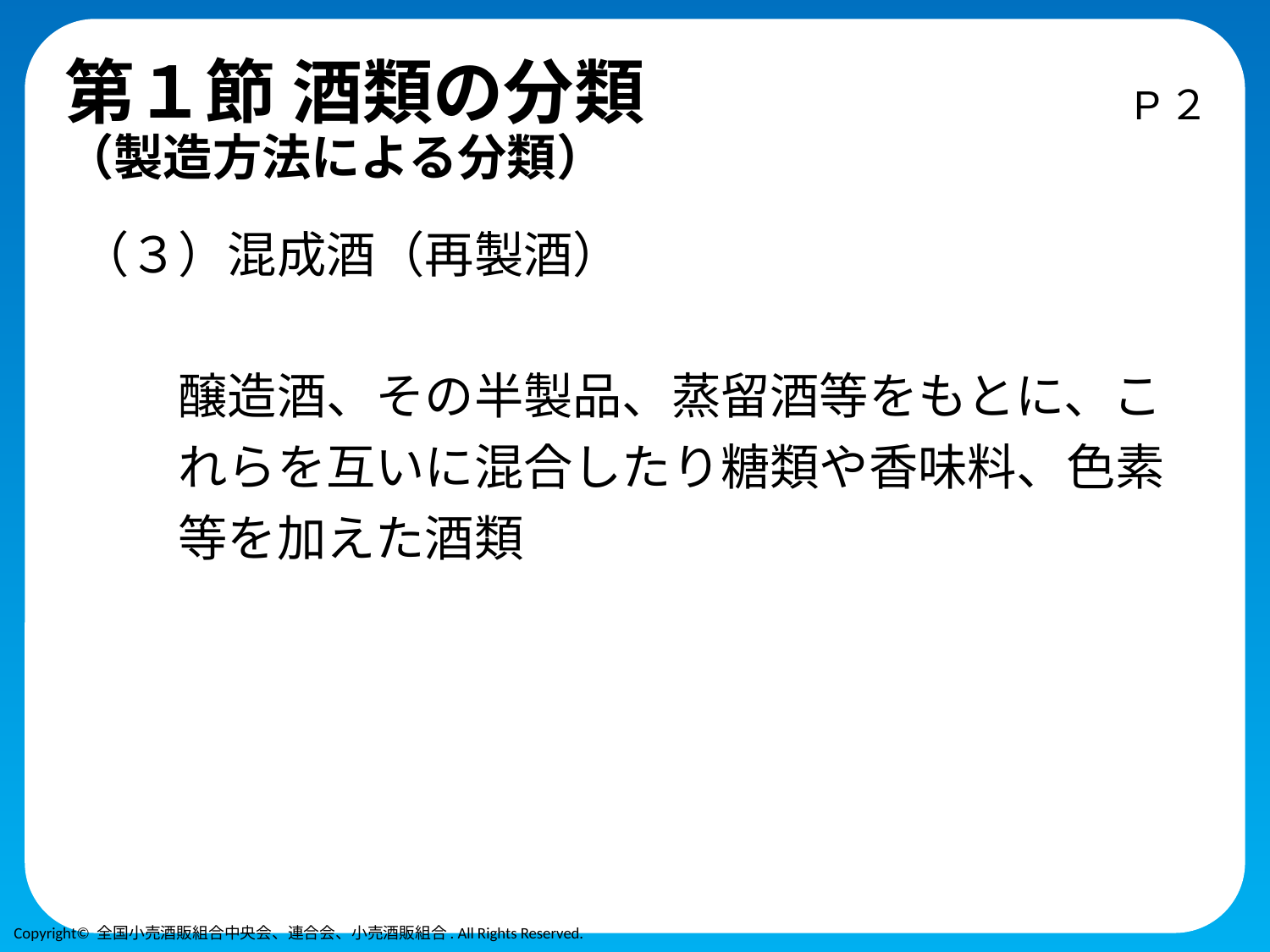

# 第１節 酒類の分類 （製造方法による分類）
P２
（３）混成酒（再製酒）

　　醸造酒、その半製品、蒸留酒等をもとに、こ
　　れらを互いに混合したり糖類や香味料、色素
　　等を加えた酒類

Copyright© 全国小売酒販組合中央会、連合会、小売酒販組合. All Rights Reserved.